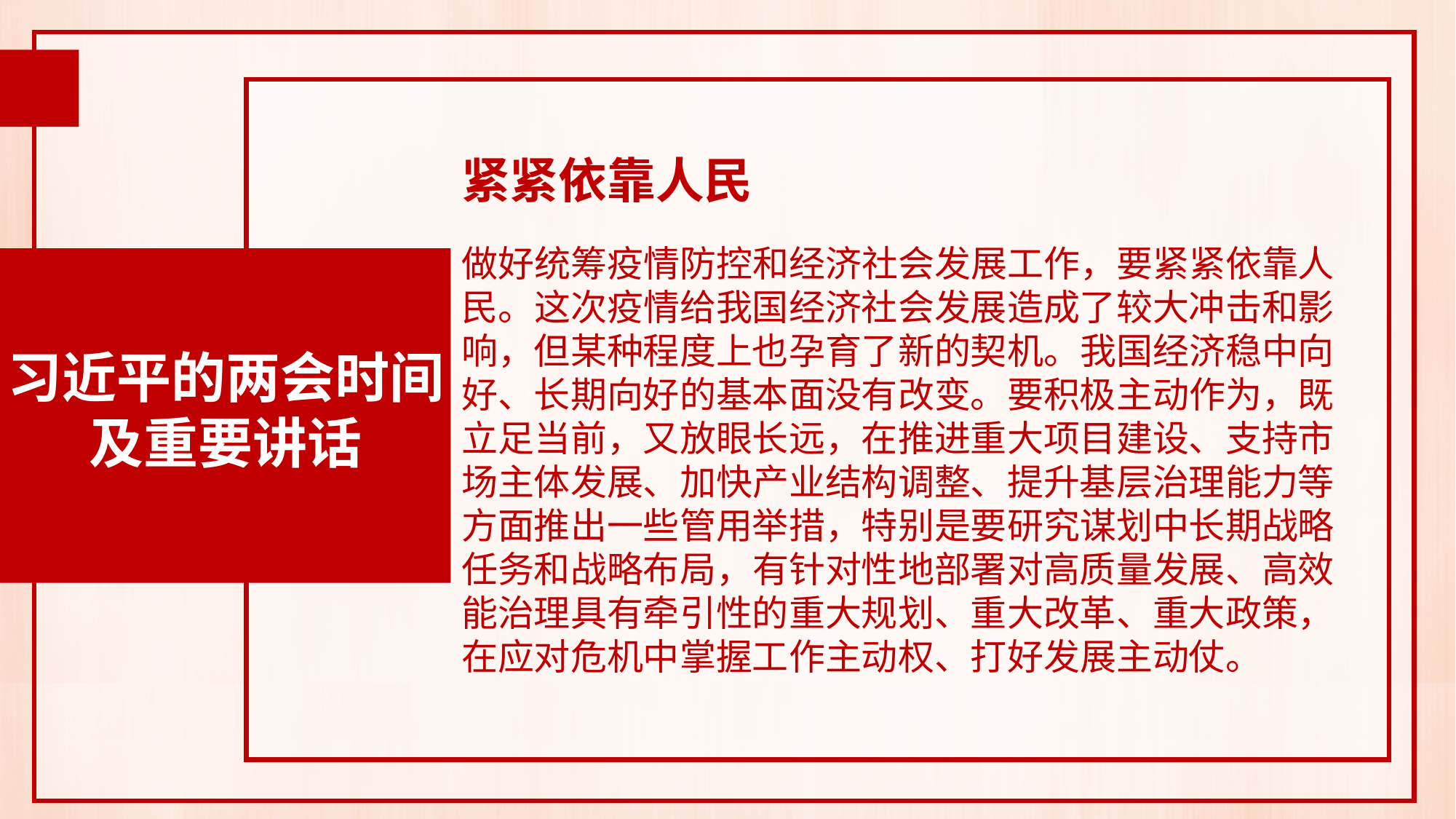

紧紧依靠人民
做好统筹疫情防控和经济社会发展工作，要紧紧依靠人民。这次疫情给我国经济社会发展造成了较大冲击和影响，但某种程度上也孕育了新的契机。我国经济稳中向好、长期向好的基本面没有改变。要积极主动作为，既立足当前，又放眼长远，在推进重大项目建设、支持市场主体发展、加快产业结构调整、提升基层治理能力等方面推出一些管用举措，特别是要研究谋划中长期战略任务和战略布局，有针对性地部署对高质量发展、高效能治理具有牵引性的重大规划、重大改革、重大政策，在应对危机中掌握工作主动权、打好发展主动仗。
习近平的两会时间及重要讲话